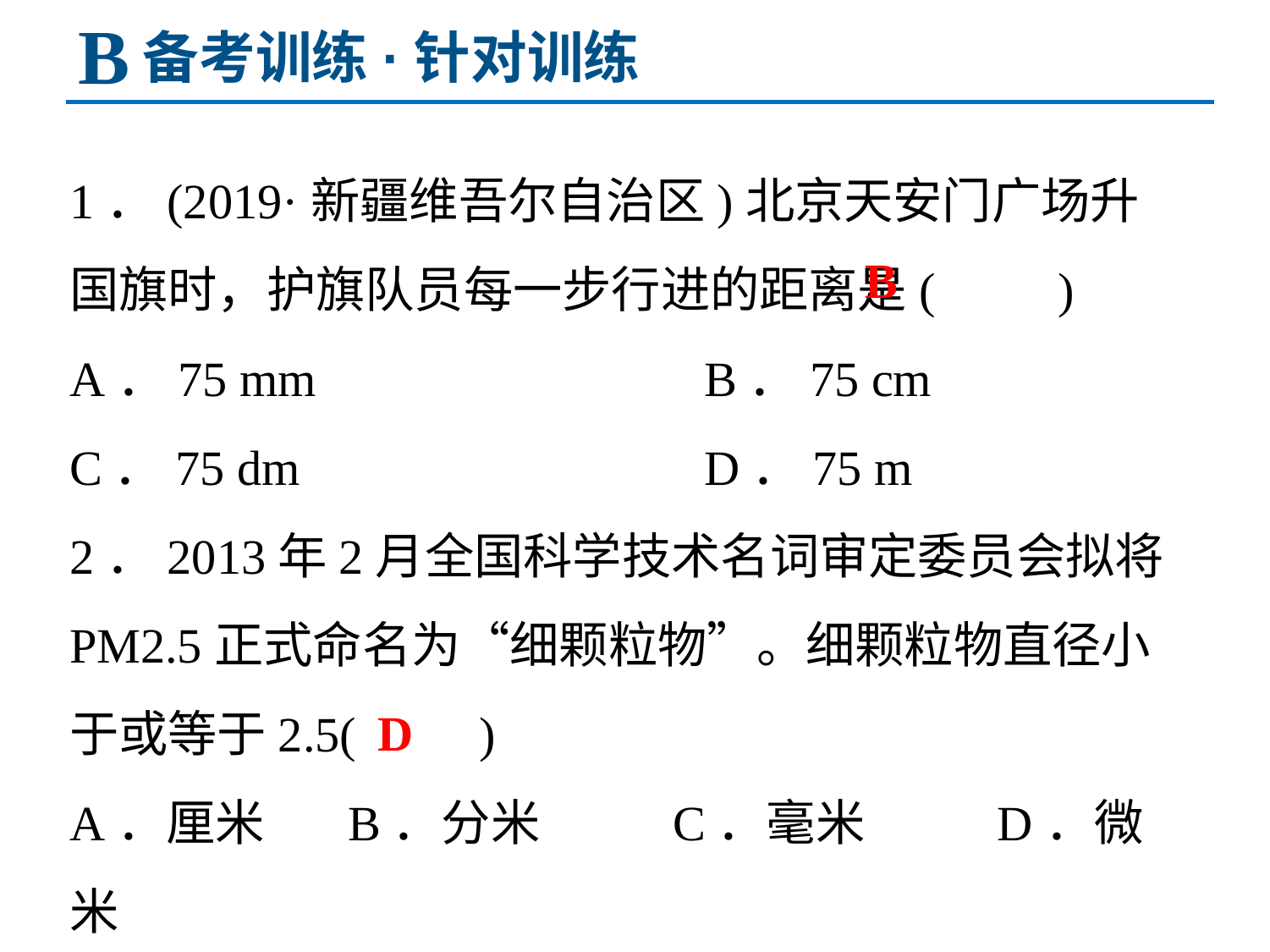

B
备考训练·针对训练
1．(2019·新疆维吾尔自治区)北京天安门广场升国旗时，护旗队员每一步行进的距离是(　　)
A．75 mm  			B．75 cm
C．75 dm  			D．75 m
2．2013年2月全国科学技术名词审定委员会拟将PM2.5正式命名为“细颗粒物”。细颗粒物直径小于或等于2.5(　　)
A．厘米　  B．分米　　  C．毫米　　  D．微米
B
D